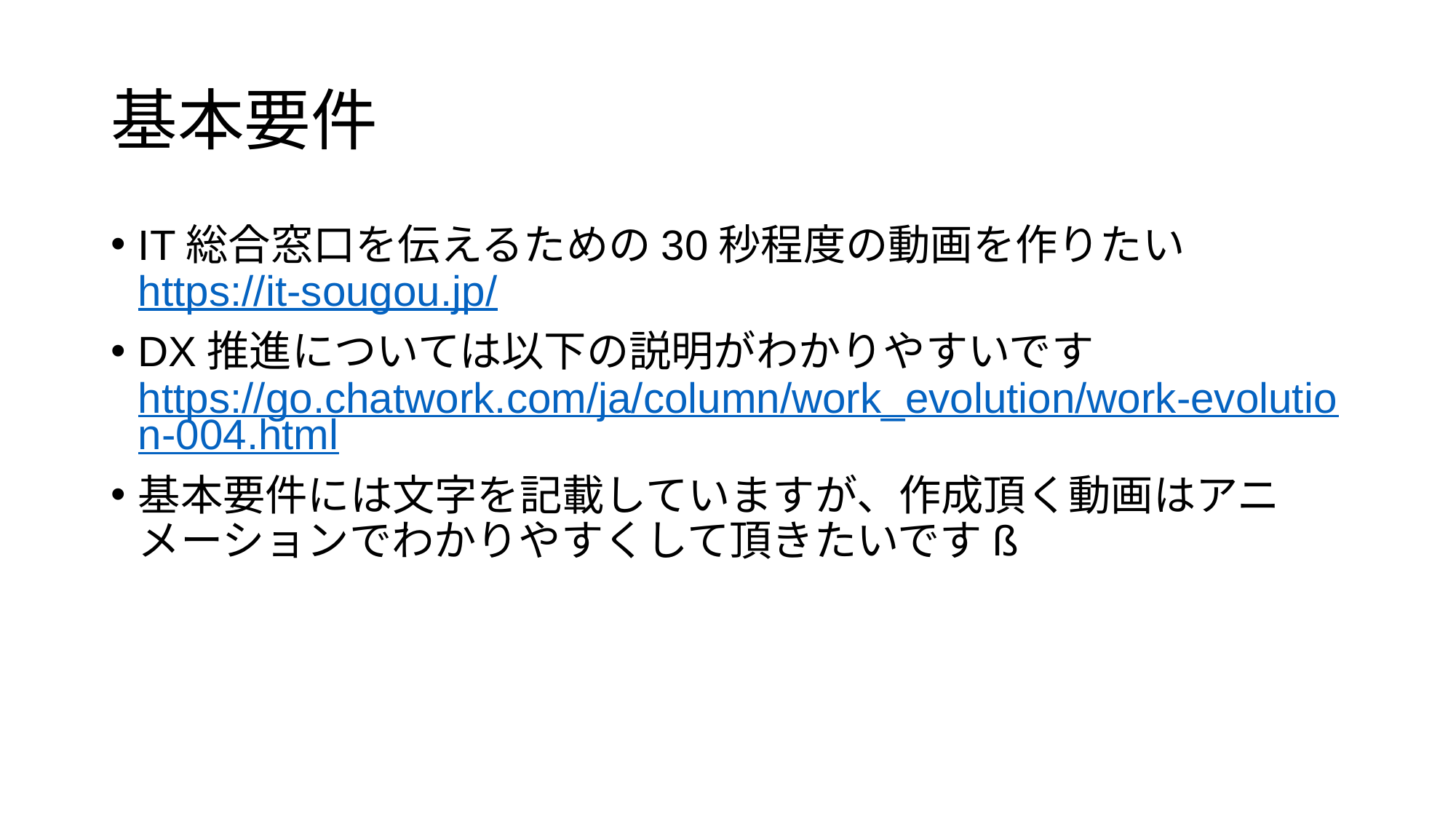

# 基本要件
IT総合窓口を伝えるための30秒程度の動画を作りたい
https://it-sougou.jp/
DX推進については以下の説明がわかりやすいです
https://go.chatwork.com/ja/column/work_evolution/work-evolution-004.html
基本要件には文字を記載していますが、作成頂く動画はアニメーションでわかりやすくして頂きたいですß